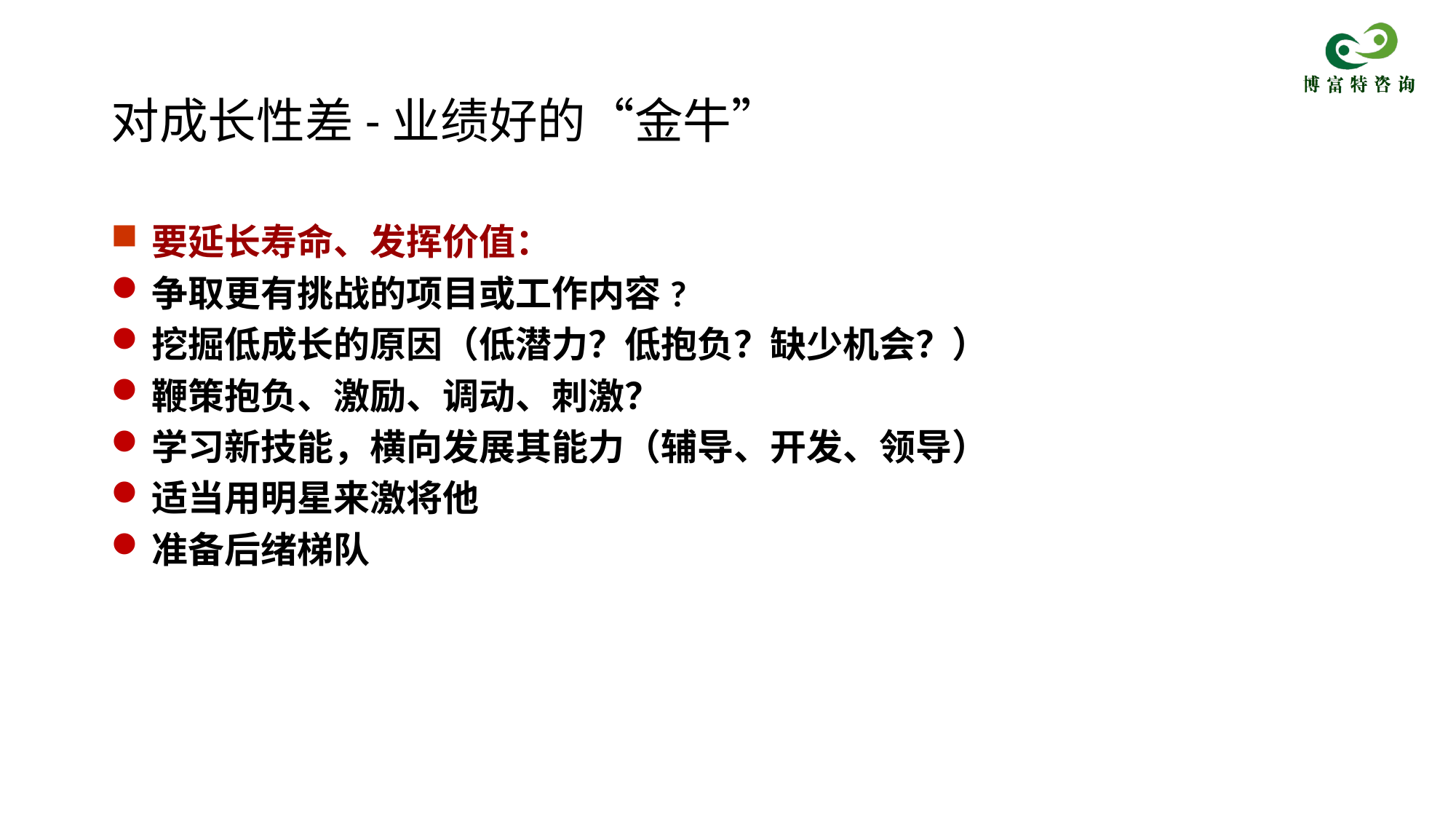

# 对成长性差-业绩好的“金牛”
要延长寿命、发挥价值：
争取更有挑战的项目或工作内容?
挖掘低成长的原因（低潜力？低抱负？缺少机会？）
鞭策抱负、激励、调动、刺激？
学习新技能，横向发展其能力（辅导、开发、领导）
适当用明星来激将他
准备后绪梯队